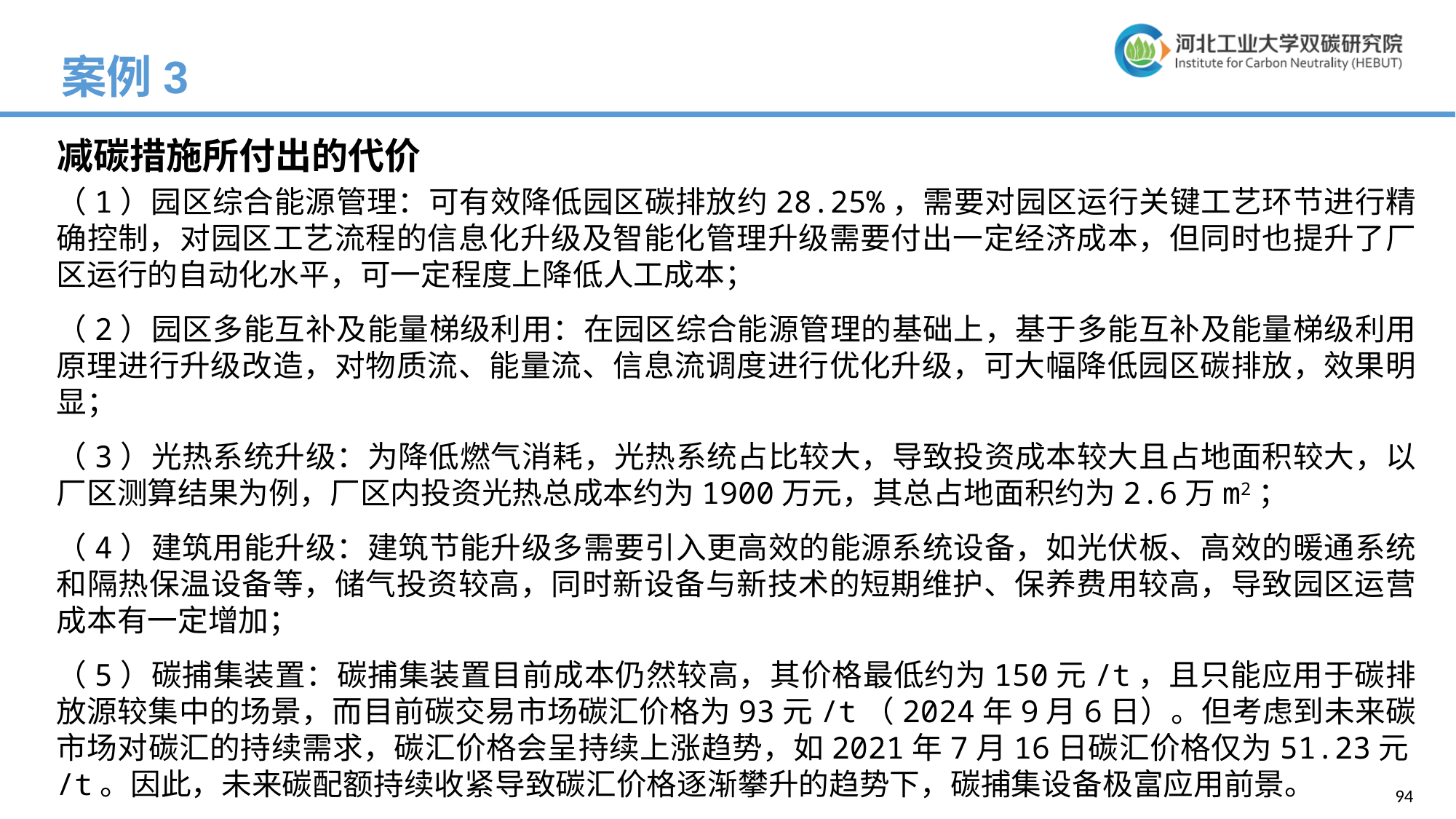

案例3

减碳措施所付出的代价
（1）园区综合能源管理：可有效降低园区碳排放约28.25%，需要对园区运行关键工艺环节进行精确控制，对园区工艺流程的信息化升级及智能化管理升级需要付出一定经济成本，但同时也提升了厂区运行的自动化水平，可一定程度上降低人工成本；
（2）园区多能互补及能量梯级利用：在园区综合能源管理的基础上，基于多能互补及能量梯级利用原理进行升级改造，对物质流、能量流、信息流调度进行优化升级，可大幅降低园区碳排放，效果明显；
（3）光热系统升级：为降低燃气消耗，光热系统占比较大，导致投资成本较大且占地面积较大，以厂区测算结果为例，厂区内投资光热总成本约为1900万元，其总占地面积约为2.6万m2；
（4）建筑用能升级：建筑节能升级多需要引入更高效的能源系统设备，如光伏板、高效的暖通系统和隔热保温设备等，储气投资较高，同时新设备与新技术的短期维护、保养费用较高，导致园区运营成本有一定增加；
（5）碳捕集装置：碳捕集装置目前成本仍然较高，其价格最低约为150元/t，且只能应用于碳排放源较集中的场景，而目前碳交易市场碳汇价格为93元/t（2024年9月6日）。但考虑到未来碳市场对碳汇的持续需求，碳汇价格会呈持续上涨趋势，如2021年7月16日碳汇价格仅为51.23元/t。因此，未来碳配额持续收紧导致碳汇价格逐渐攀升的趋势下，碳捕集设备极富应用前景。
94